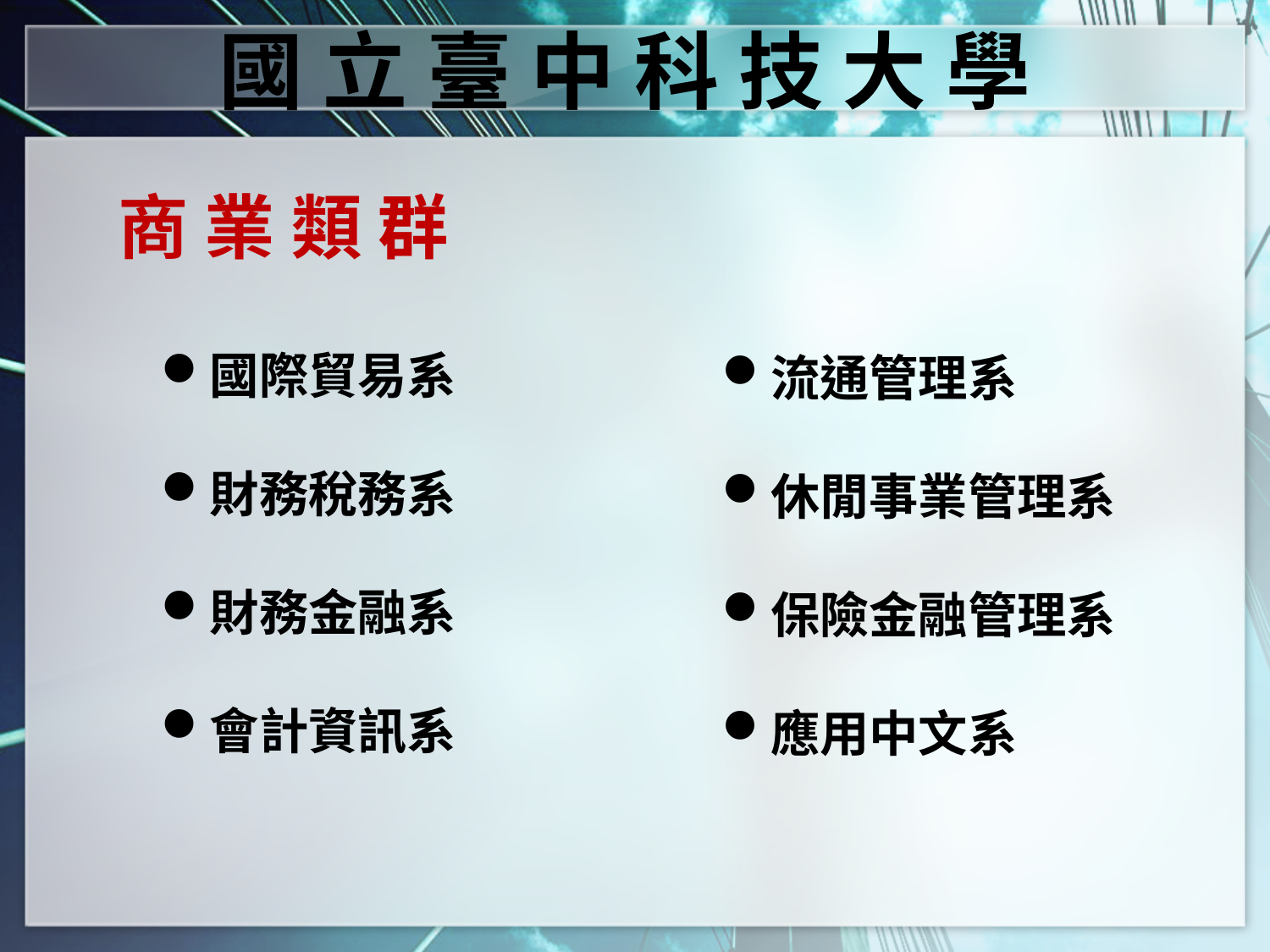

國 立 臺 中 科 技 大 學
商 業 類 群
國際貿易系

財務稅務系

財務金融系

會計資訊系
流通管理系

休閒事業管理系

保險金融管理系

應用中文系